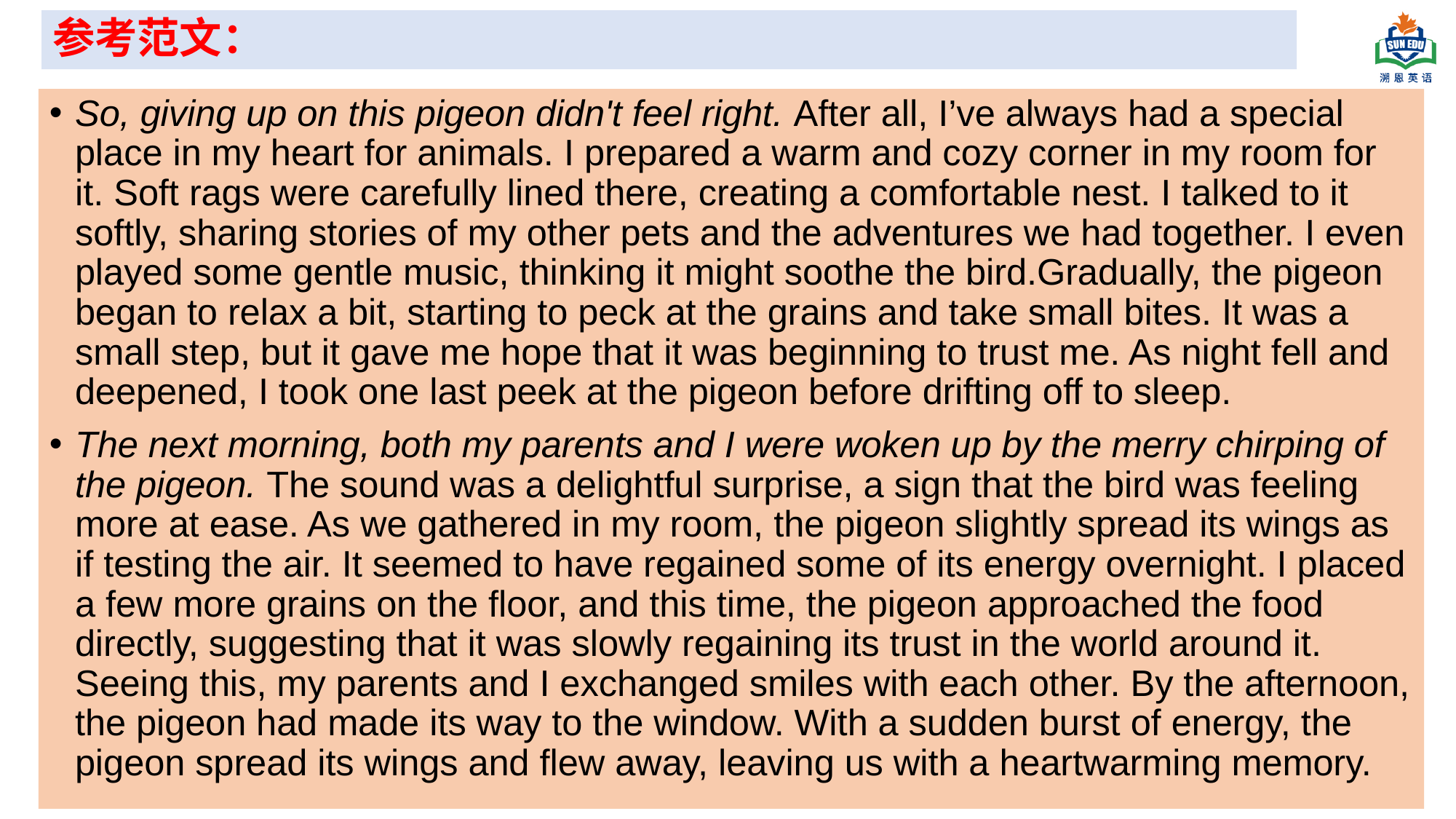

# 参考范文：
So, giving up on this pigeon didn't feel right. After all, I’ve always had a special place in my heart for animals. I prepared a warm and cozy corner in my room for it. Soft rags were carefully lined there, creating a comfortable nest. I talked to it softly, sharing stories of my other pets and the adventures we had together. I even played some gentle music, thinking it might soothe the bird.Gradually, the pigeon began to relax a bit, starting to peck at the grains and take small bites. It was a small step, but it gave me hope that it was beginning to trust me. As night fell and deepened, I took one last peek at the pigeon before drifting off to sleep.
The next morning, both my parents and I were woken up by the merry chirping of the pigeon. The sound was a delightful surprise, a sign that the bird was feeling more at ease. As we gathered in my room, the pigeon slightly spread its wings as if testing the air. It seemed to have regained some of its energy overnight. I placed a few more grains on the floor, and this time, the pigeon approached the food directly, suggesting that it was slowly regaining its trust in the world around it. Seeing this, my parents and I exchanged smiles with each other. By the afternoon, the pigeon had made its way to the window. With a sudden burst of energy, the pigeon spread its wings and flew away, leaving us with a heartwarming memory.